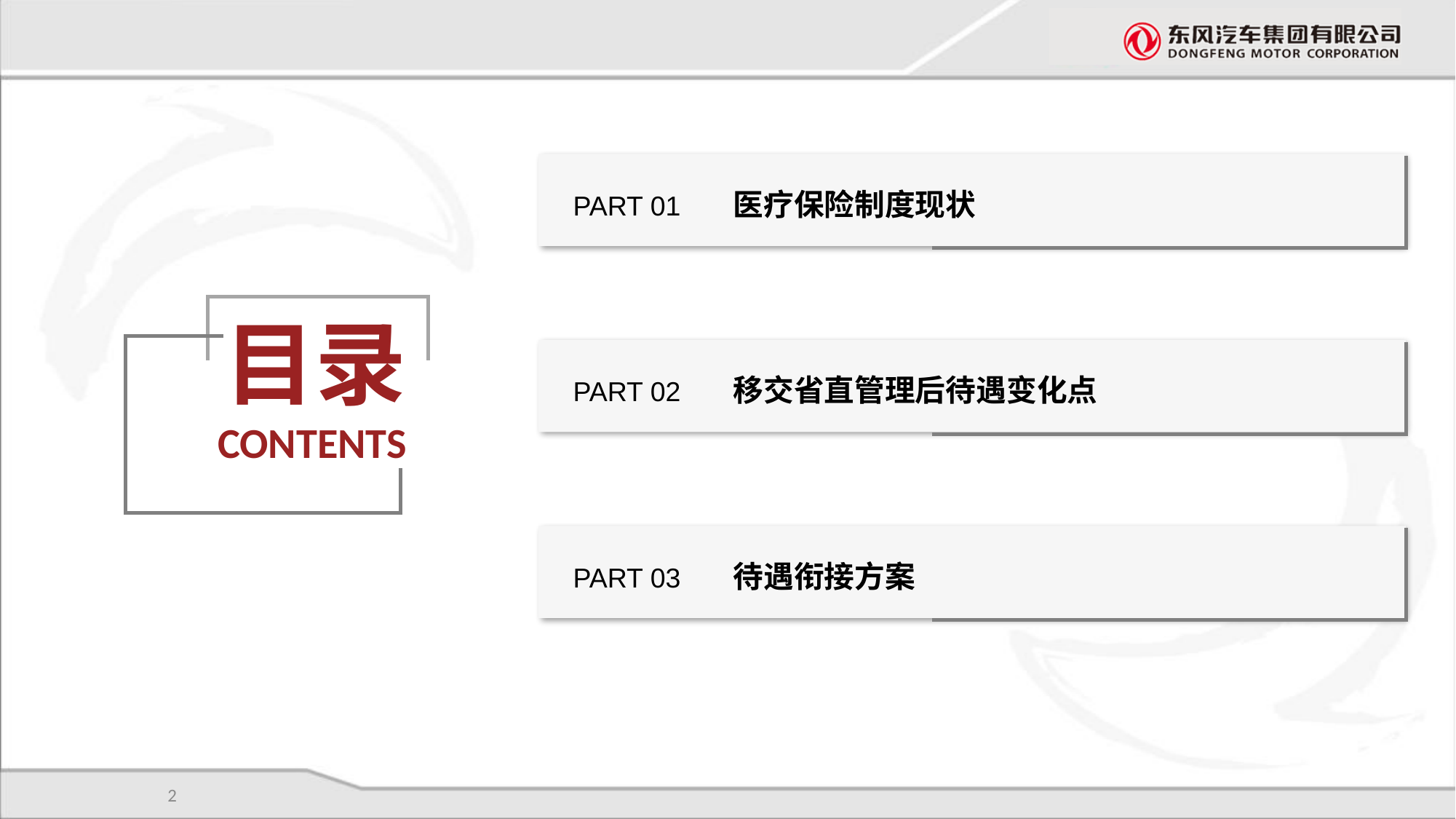

PART 01      医疗保险制度现状

目录
CONTENTS

PART 02      移交省直管理后待遇变化点

PART 03      待遇衔接方案